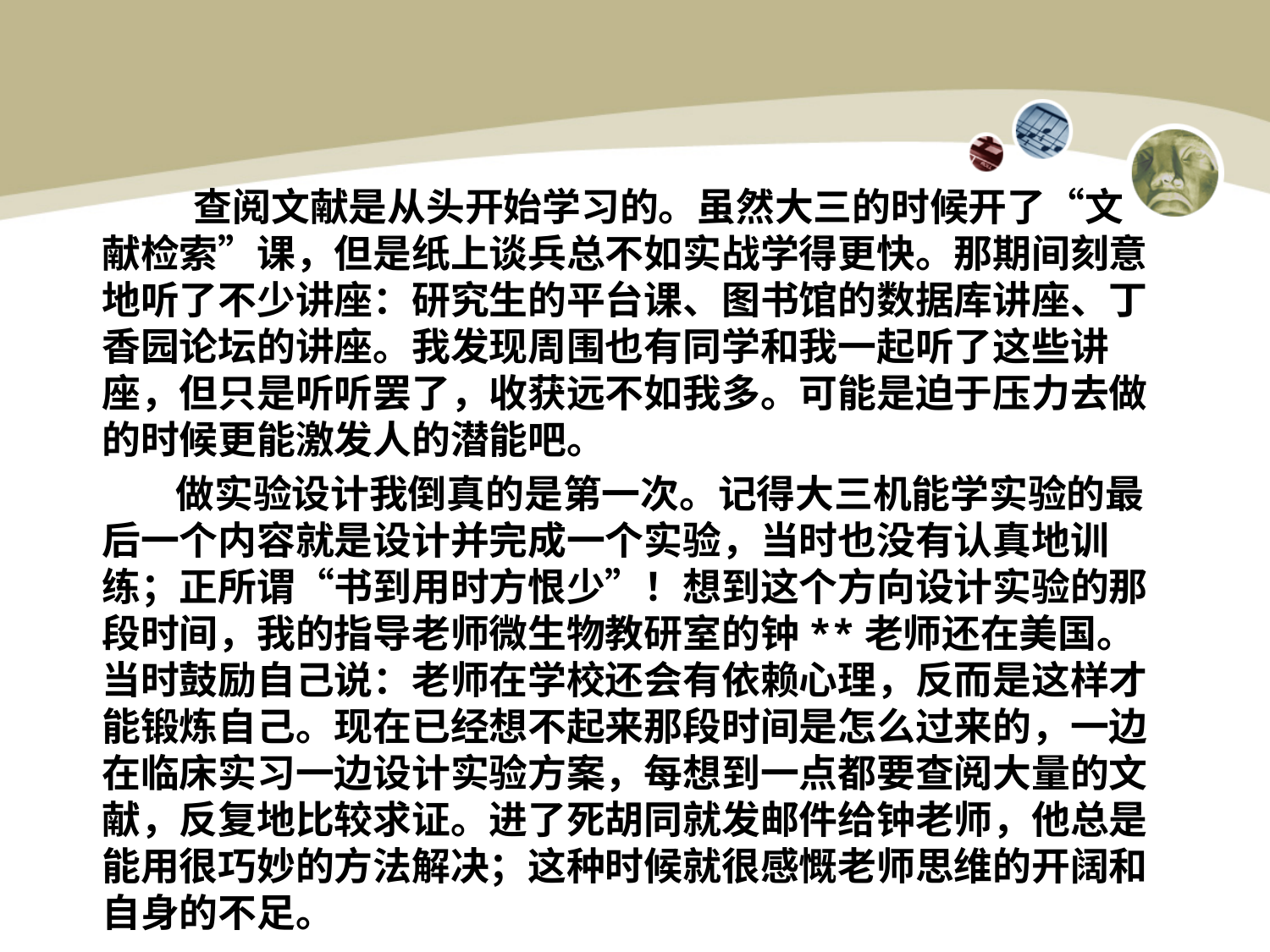

查阅文献是从头开始学习的。虽然大三的时候开了“文献检索”课，但是纸上谈兵总不如实战学得更快。那期间刻意地听了不少讲座：研究生的平台课、图书馆的数据库讲座、丁香园论坛的讲座。我发现周围也有同学和我一起听了这些讲座，但只是听听罢了，收获远不如我多。可能是迫于压力去做的时候更能激发人的潜能吧。
做实验设计我倒真的是第一次。记得大三机能学实验的最后一个内容就是设计并完成一个实验，当时也没有认真地训练；正所谓“书到用时方恨少”！想到这个方向设计实验的那段时间，我的指导老师微生物教研室的钟**老师还在美国。当时鼓励自己说：老师在学校还会有依赖心理，反而是这样才能锻炼自己。现在已经想不起来那段时间是怎么过来的，一边在临床实习一边设计实验方案，每想到一点都要查阅大量的文献，反复地比较求证。进了死胡同就发邮件给钟老师，他总是能用很巧妙的方法解决；这种时候就很感慨老师思维的开阔和自身的不足。